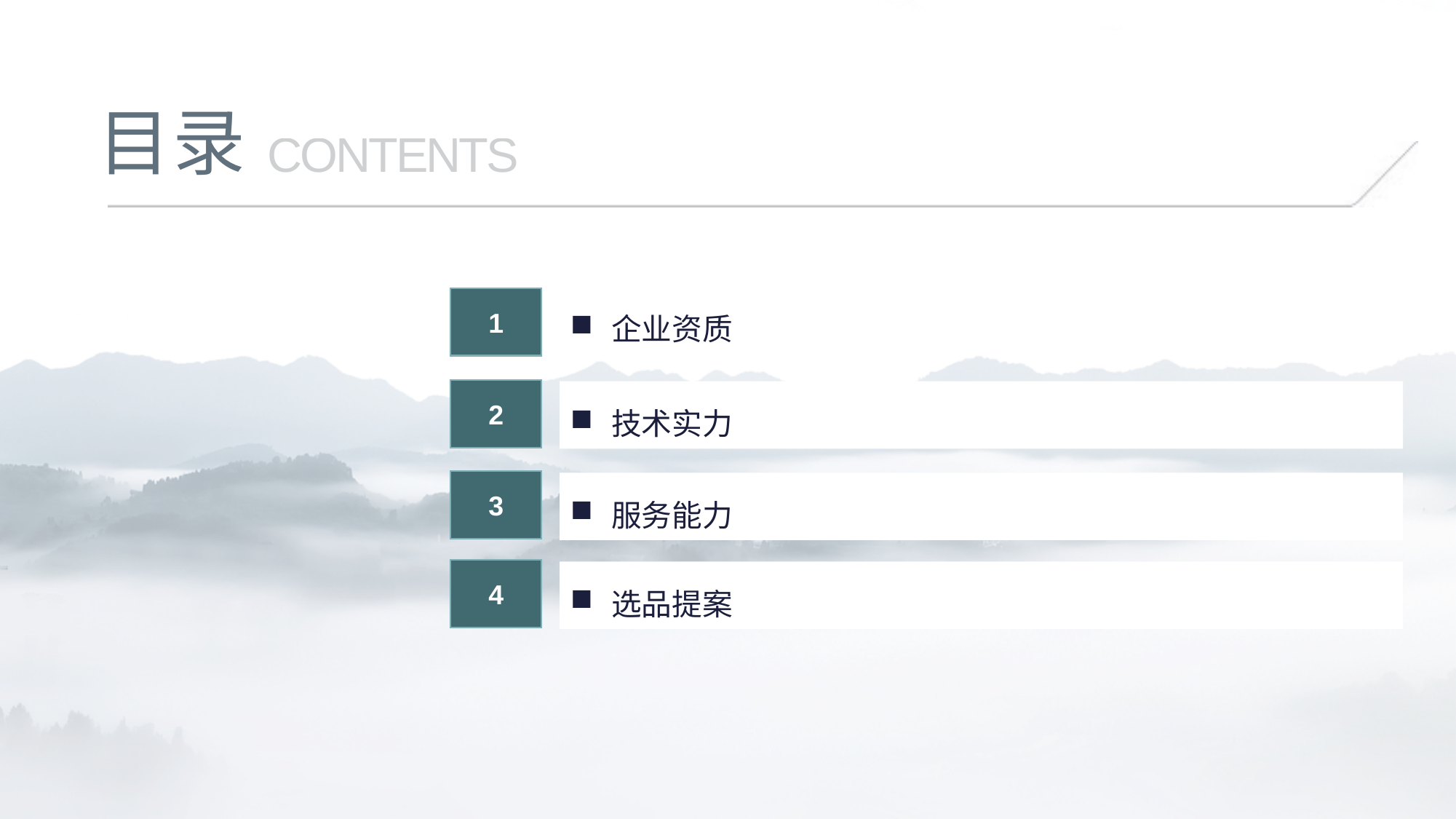

企业资质
1
2
技术实力
3
服务能力
4
选品提案